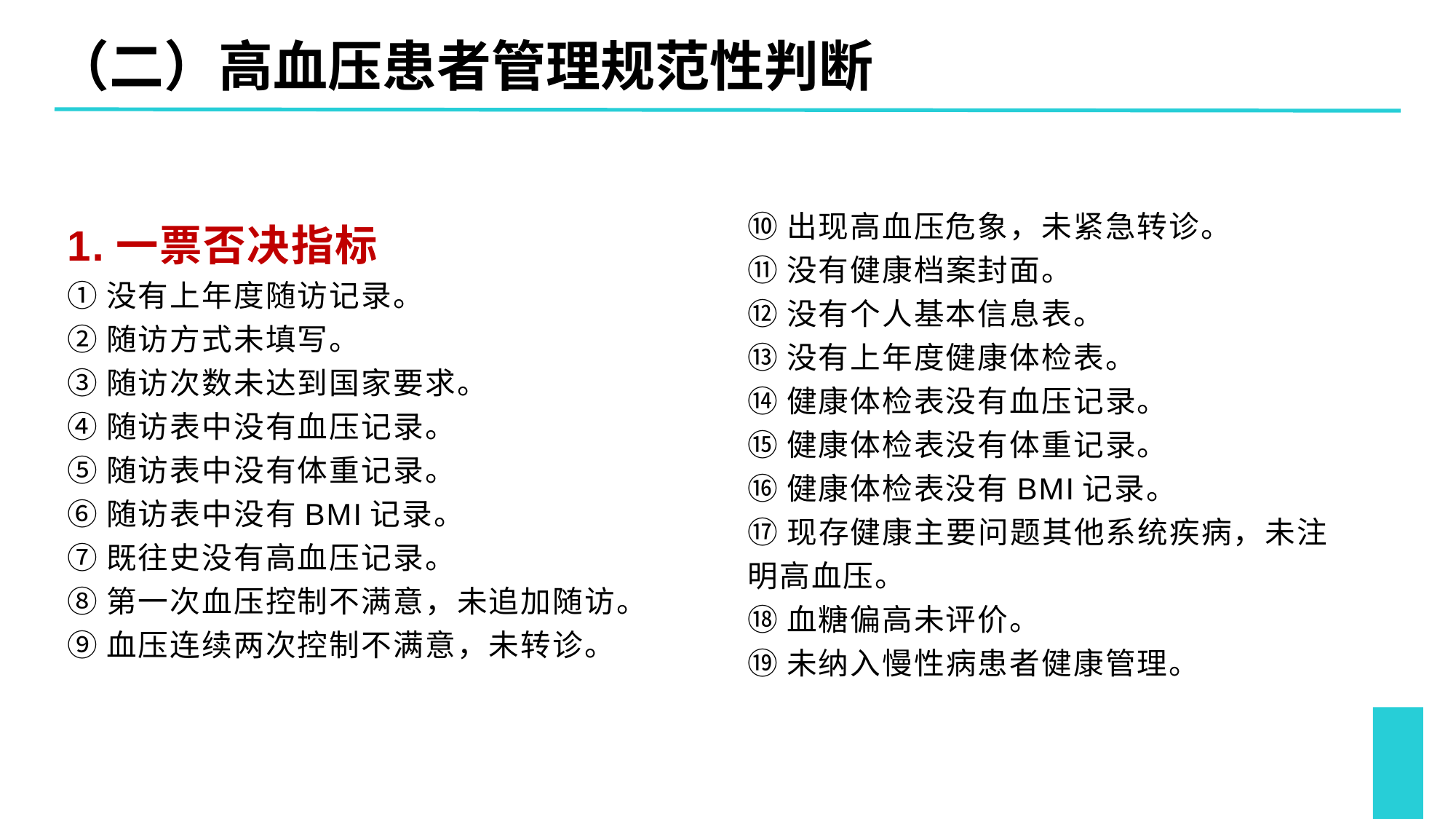

（二）高血压患者管理规范性判断
⑩出现高血压危象，未紧急转诊。
⑪没有健康档案封面。
⑫没有个人基本信息表。
⑬没有上年度健康体检表。
⑭健康体检表没有血压记录。
⑮健康体检表没有体重记录。
⑯健康体检表没有BMI记录。
⑰现存健康主要问题其他系统疾病，未注明高血压。
⑱血糖偏高未评价。
⑲未纳入慢性病患者健康管理。
1.一票否决指标
①没有上年度随访记录。
②随访方式未填写。
③随访次数未达到国家要求。
④随访表中没有血压记录。
⑤随访表中没有体重记录。
⑥随访表中没有BMI记录。
⑦既往史没有高血压记录。
⑧第一次血压控制不满意，未追加随访。
⑨血压连续两次控制不满意，未转诊。